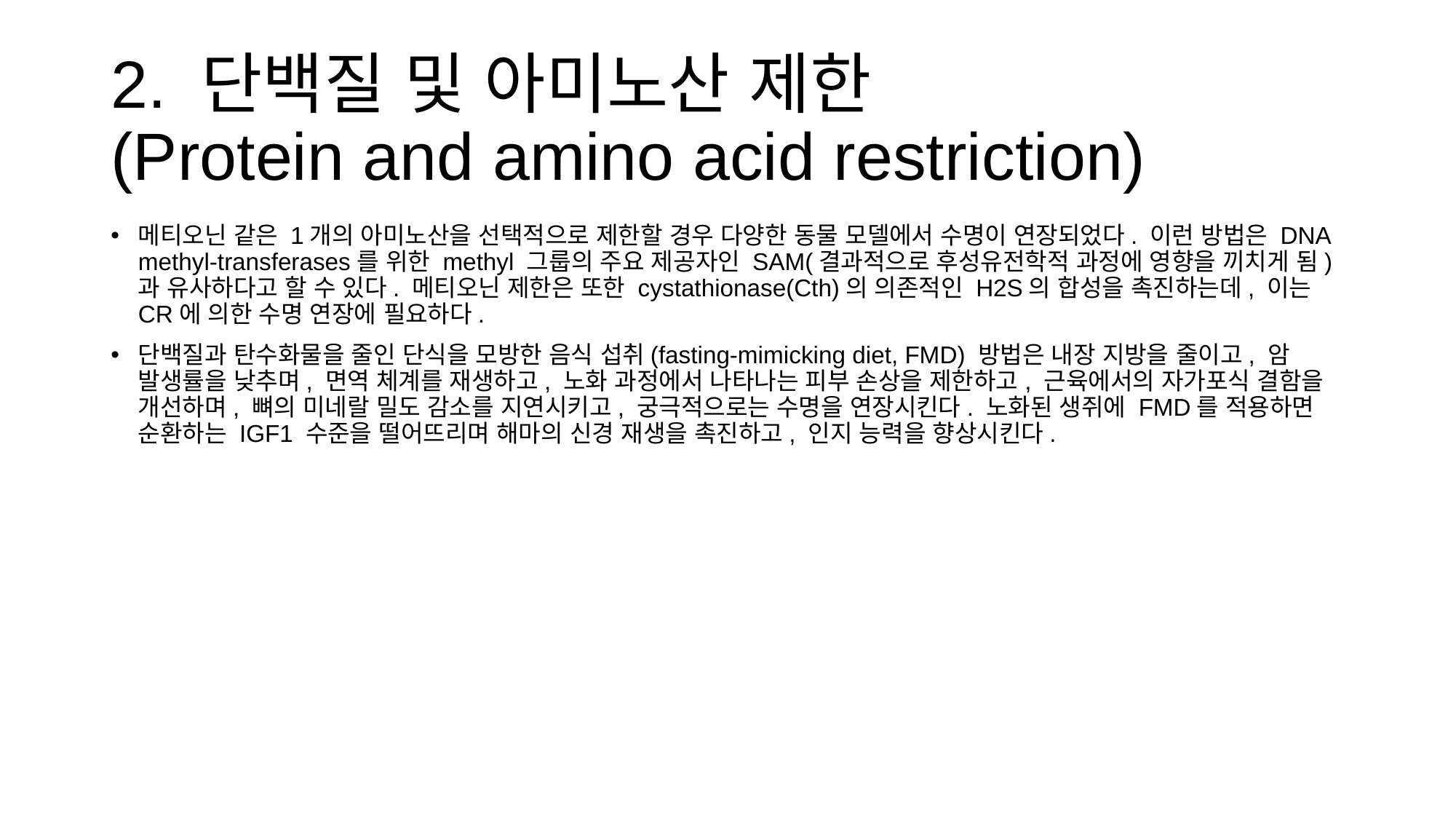

# 2. 단백질 및 아미노산 제한 (Protein and amino acid restriction)
메티오닌 같은 1개의 아미노산을 선택적으로 제한할 경우 다양한 동물 모델에서 수명이 연장되었다. 이런 방법은 DNA methyl-transferases를 위한 methyl 그룹의 주요 제공자인 SAM(결과적으로 후성유전학적 과정에 영향을 끼치게 됨)과 유사하다고 할 수 있다. 메티오닌 제한은 또한 cystathionase(Cth)의 의존적인 H2S의 합성을 촉진하는데, 이는 CR에 의한 수명 연장에 필요하다.
단백질과 탄수화물을 줄인 단식을 모방한 음식 섭취(fasting-mimicking diet, FMD) 방법은 내장 지방을 줄이고, 암 발생률을 낮추며, 면역 체계를 재생하고, 노화 과정에서 나타나는 피부 손상을 제한하고, 근육에서의 자가포식 결함을 개선하며, 뼈의 미네랄 밀도 감소를 지연시키고, 궁극적으로는 수명을 연장시킨다. 노화된 생쥐에 FMD를 적용하면 순환하는 IGF1 수준을 떨어뜨리며 해마의 신경 재생을 촉진하고, 인지 능력을 향상시킨다.